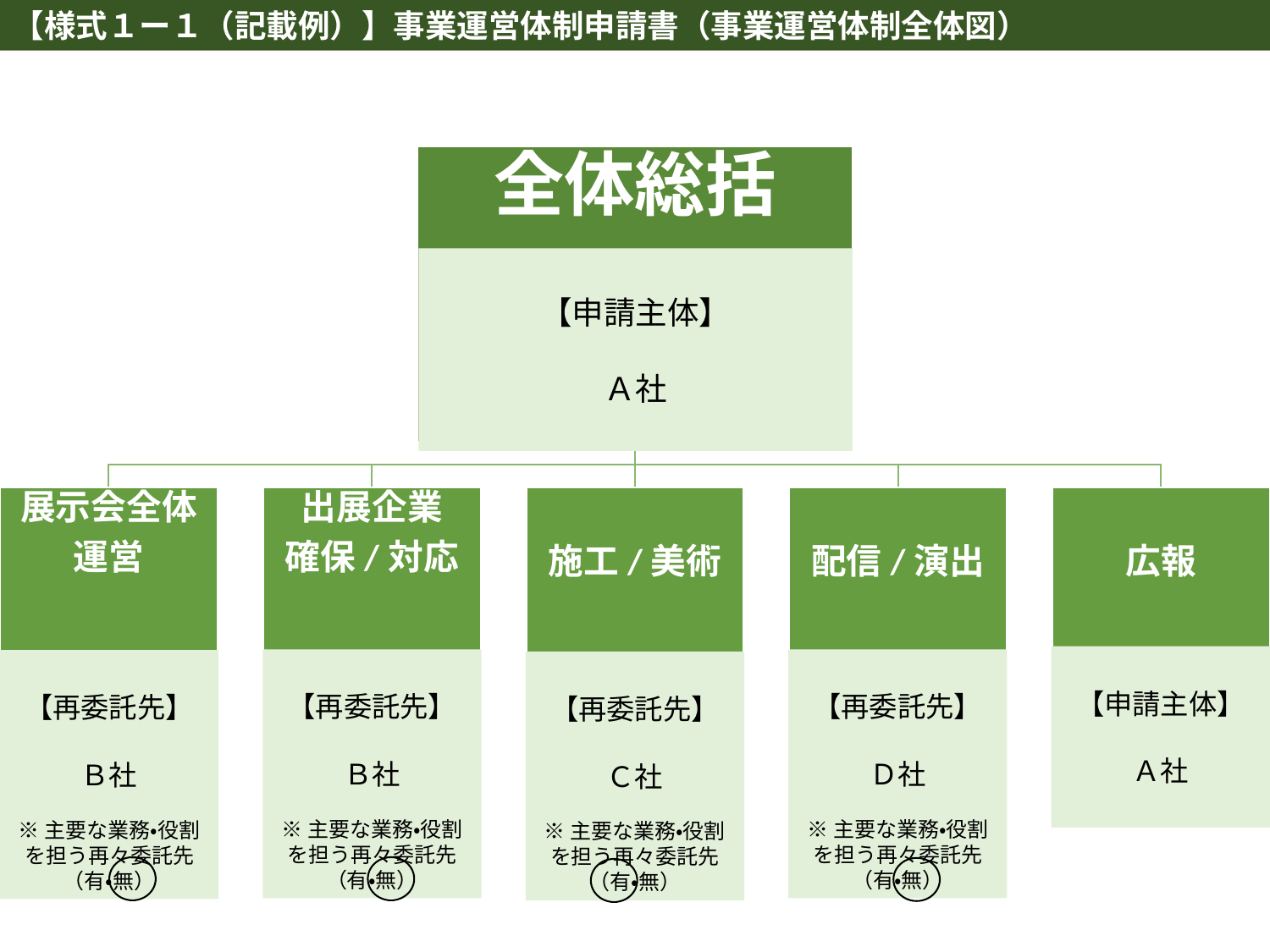

全体総括
展示会全体
運営
出展企業
確保/対応

施工/美術

配信/演出

広報
【様式１ー１（記載例）】事業運営体制申請書（事業運営体制全体図）

【申請主体】

Ａ社

【再委託先】

Ｂ社

※主要な業務・役割を担う再々委託先
（有・無）

【申請主体】

Ａ社

【再委託先】

Ｂ社

※主要な業務・役割を担う再々委託先
（有・無）

【再委託先】

Ｄ社

※主要な業務・役割を担う再々委託先
（有・無）

【再委託先】

Ｃ社

※主要な業務・役割を担う再々委託先
（有・無）